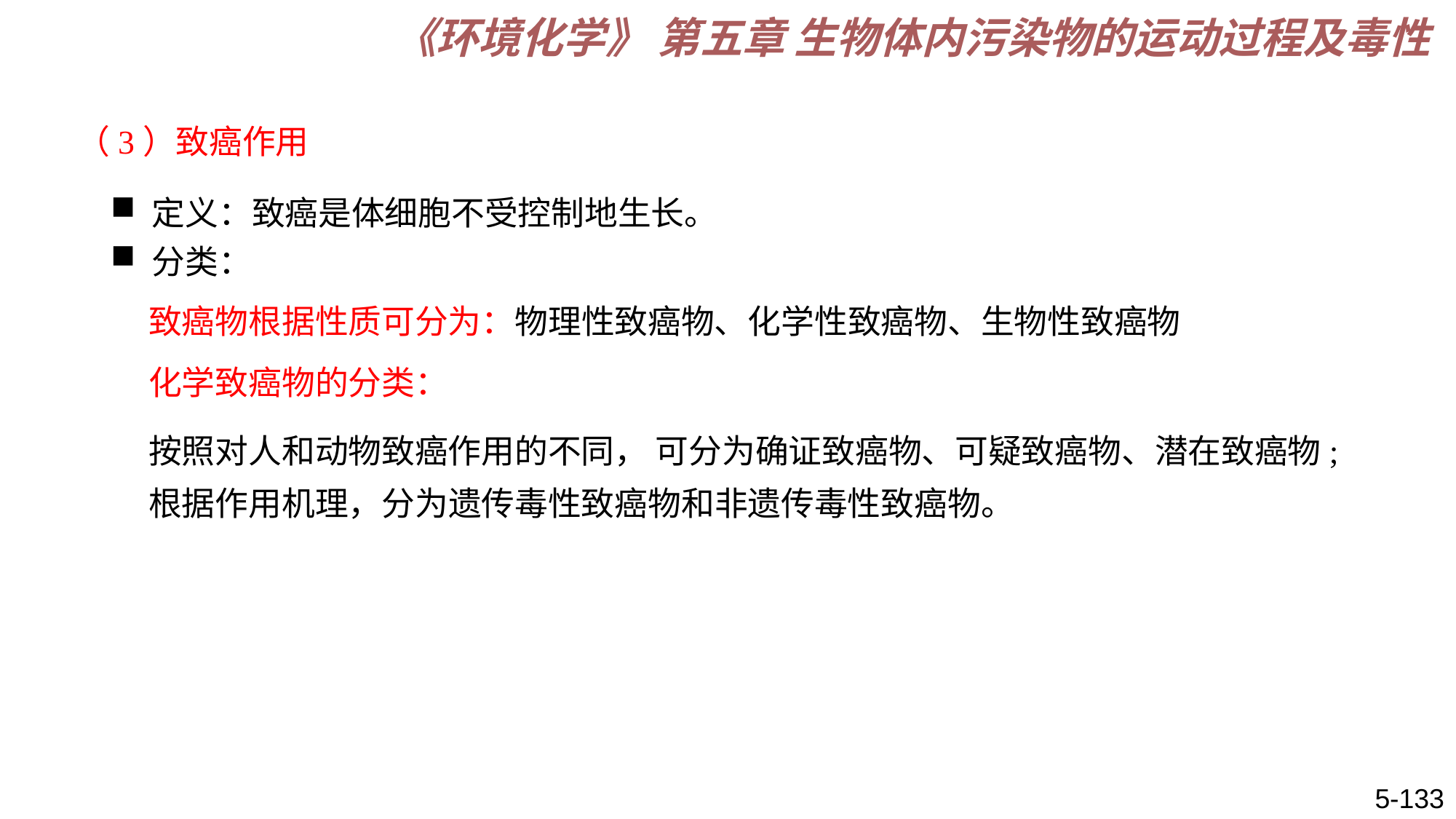

《环境化学》 第五章 生物体内污染物的运动过程及毒性
（3）致癌作用
定义：致癌是体细胞不受控制地生长。
分类：
    致癌物根据性质可分为：物理性致癌物、化学性致癌物、生物性致癌物
    化学致癌物的分类：
    按照对人和动物致癌作用的不同， 可分为确证致癌物、可疑致癌物、潜在致癌物;
    根据作用机理，分为遗传毒性致癌物和非遗传毒性致癌物。

5-133